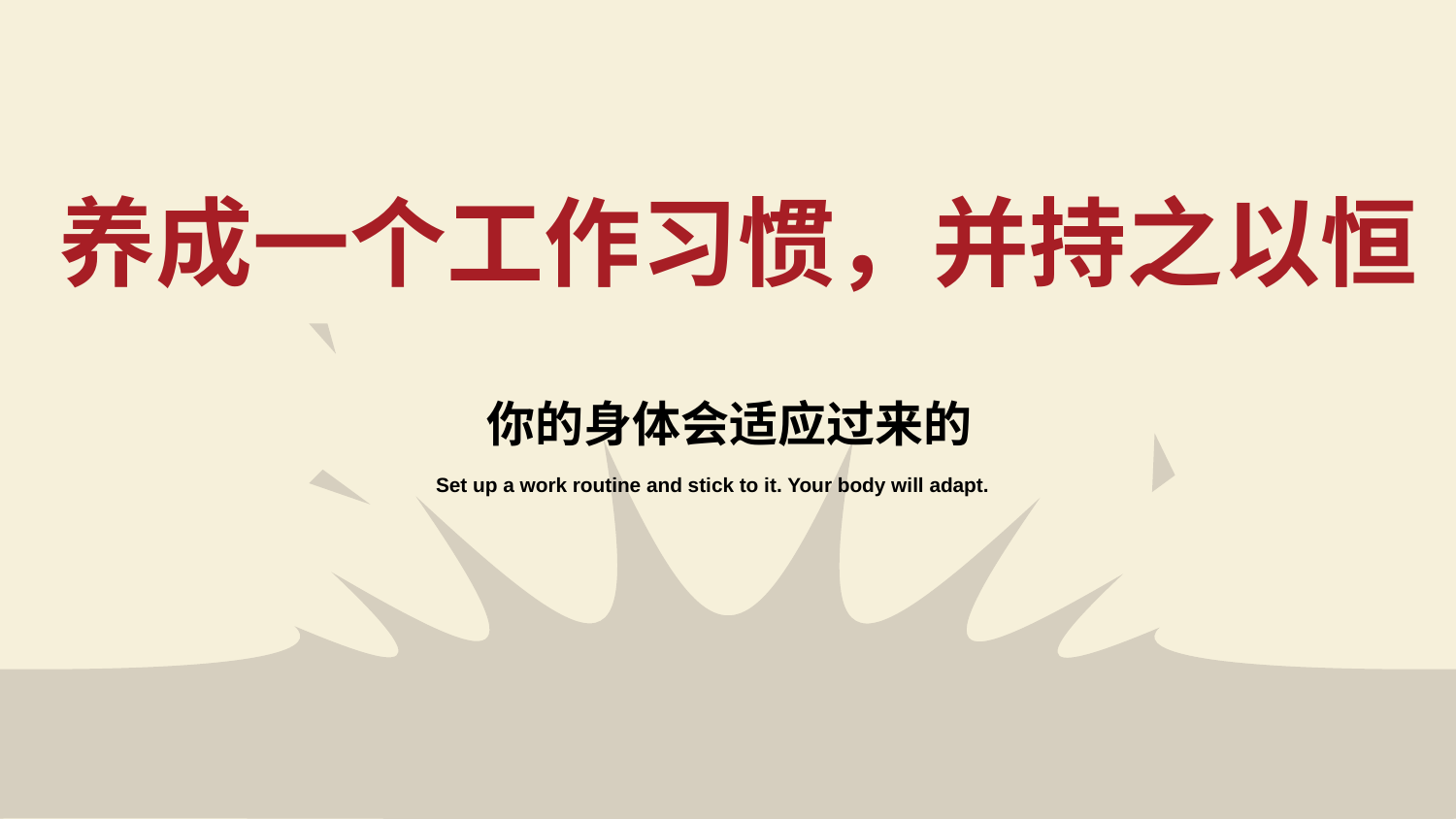

养成一个工作习惯，并持之以恒

你的身体会适应过来的

Set up a work routine and stick to it. Your body will adapt.